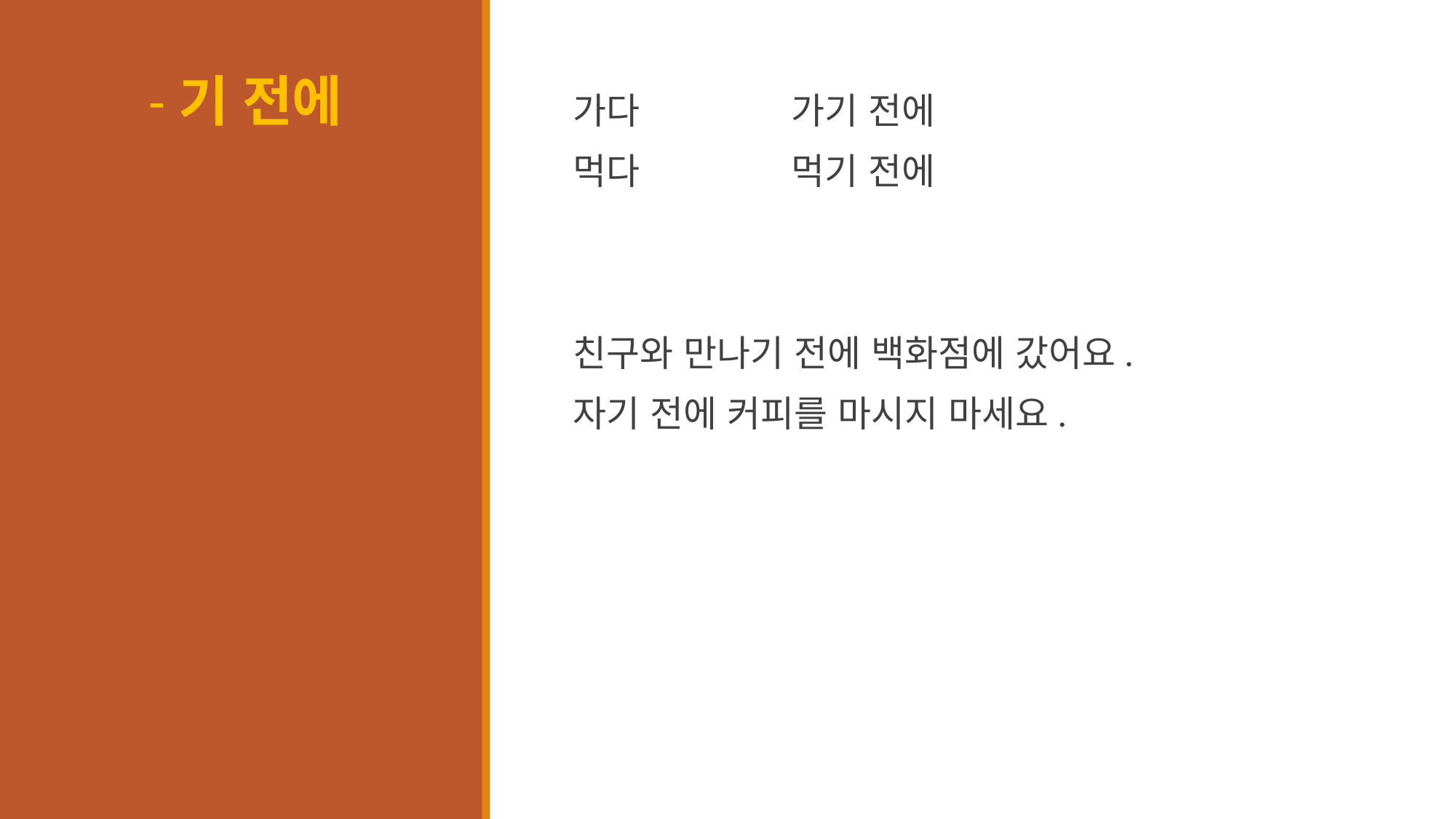

# -기 전에
가다		가기 전에
먹다		먹기 전에

친구와 만나기 전에 백화점에 갔어요.
자기 전에 커피를 마시지 마세요.